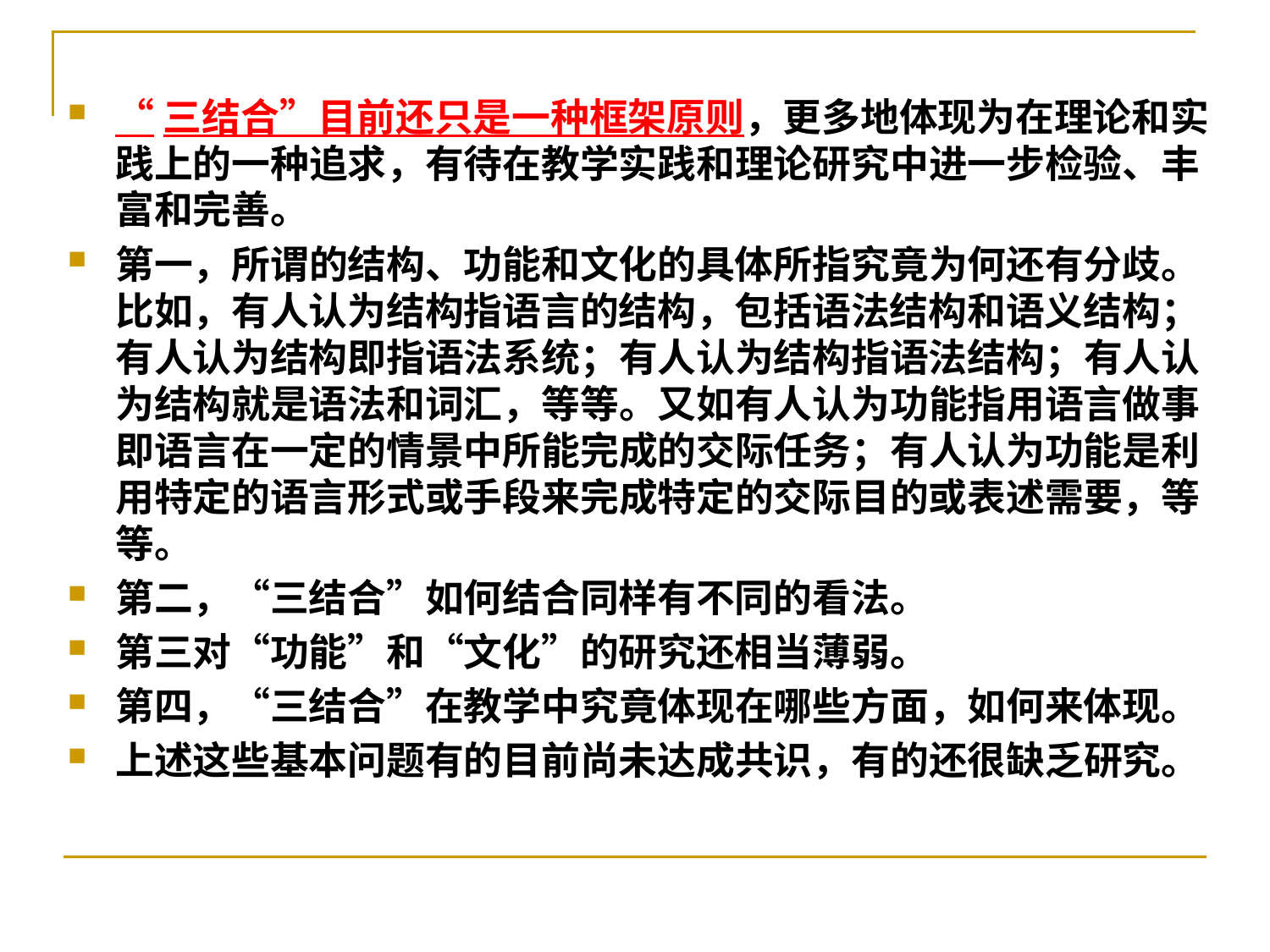

“三结合”目前还只是一种框架原则，更多地体现为在理论和实践上的一种追求，有待在教学实践和理论研究中进一步检验、丰富和完善。
第一，所谓的结构、功能和文化的具体所指究竟为何还有分歧。比如，有人认为结构指语言的结构，包括语法结构和语义结构；有人认为结构即指语法系统；有人认为结构指语法结构；有人认为结构就是语法和词汇，等等。又如有人认为功能指用语言做事即语言在一定的情景中所能完成的交际任务；有人认为功能是利用特定的语言形式或手段来完成特定的交际目的或表述需要，等等。
第二，“三结合”如何结合同样有不同的看法。
第三对“功能”和“文化”的研究还相当薄弱。
第四，“三结合”在教学中究竟体现在哪些方面，如何来体现。
上述这些基本问题有的目前尚未达成共识，有的还很缺乏研究。